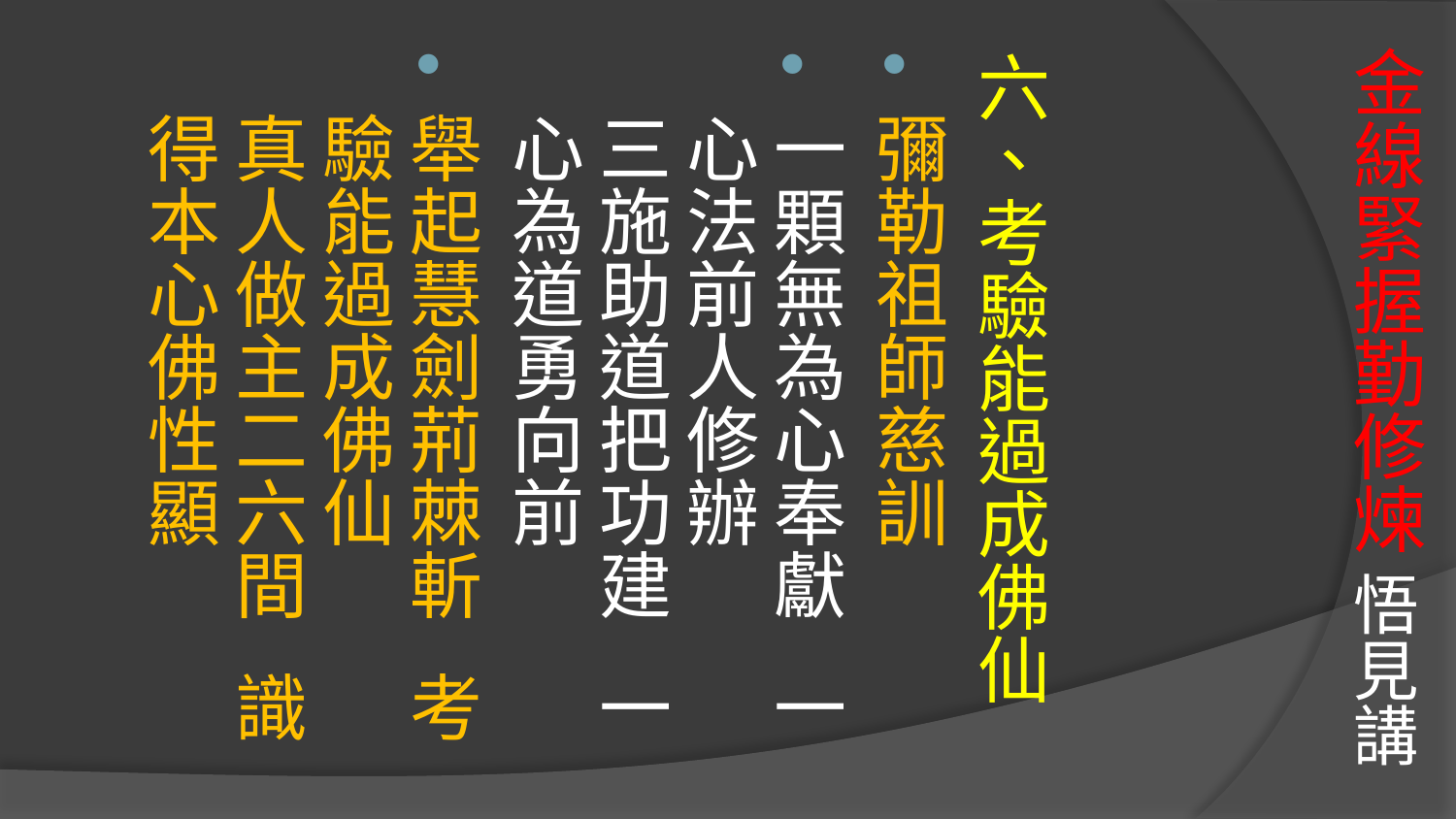

# 金線緊握勤修煉 悟見講
六、考驗能過成佛仙
彌勒祖師慈訓
一顆無為心奉獻   一心法前人修辦
三施助道把功建   一心為道勇向前
舉起慧劍荊棘斬   考驗能過成佛仙
真人做主二六間   識得本心佛性顯